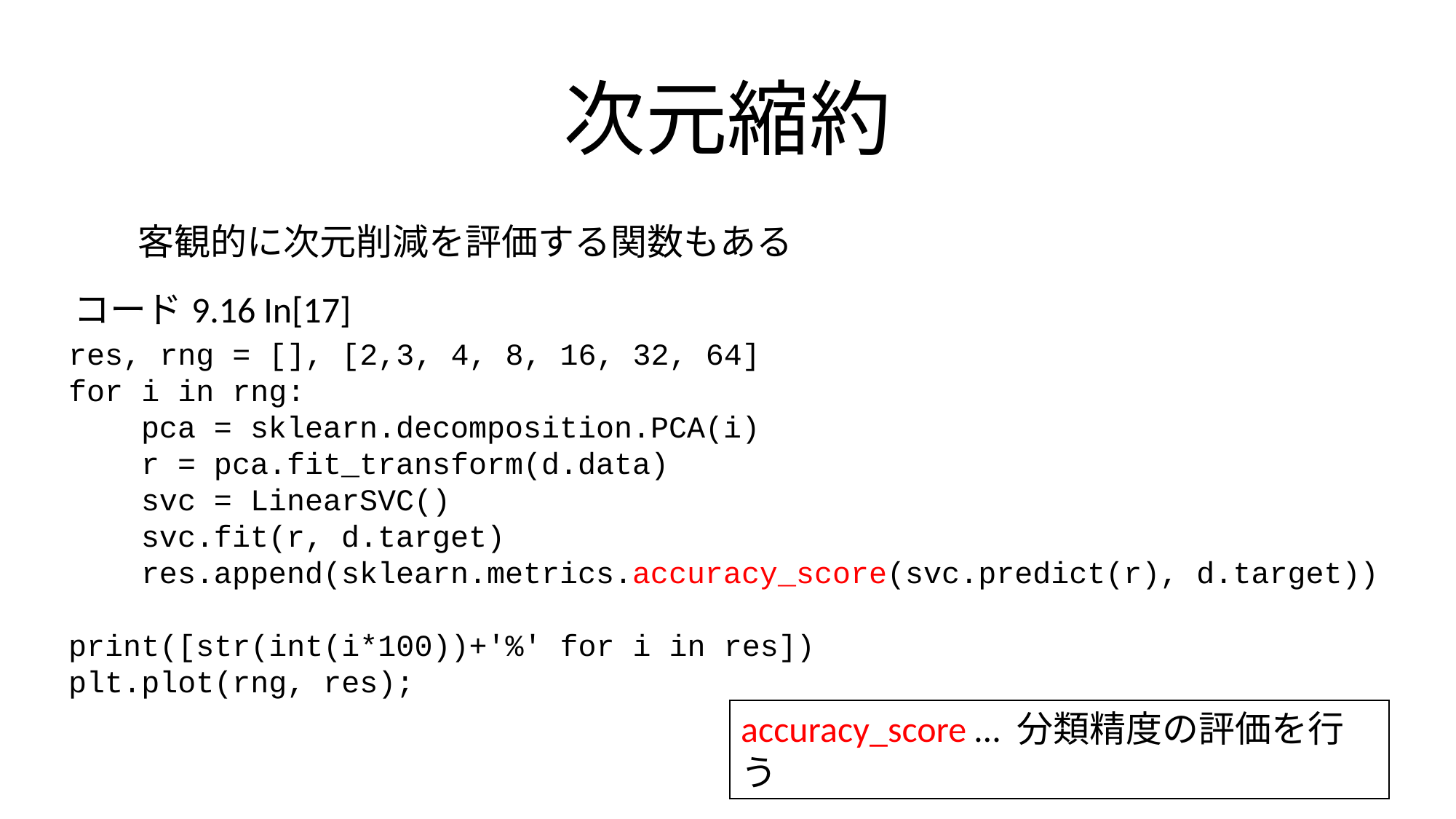

# 次元縮約
客観的に次元削減を評価する関数もある
コード9.16 In[17]
res, rng = [], [2,3, 4, 8, 16, 32, 64]
for i in rng:
    pca = sklearn.decomposition.PCA(i)
    r = pca.fit_transform(d.data)
    svc = LinearSVC()
    svc.fit(r, d.target)
    res.append(sklearn.metrics.accuracy_score(svc.predict(r), d.target))

print([str(int(i*100))+'%' for i in res])
plt.plot(rng, res);
accuracy_score … 分類精度の評価を行う